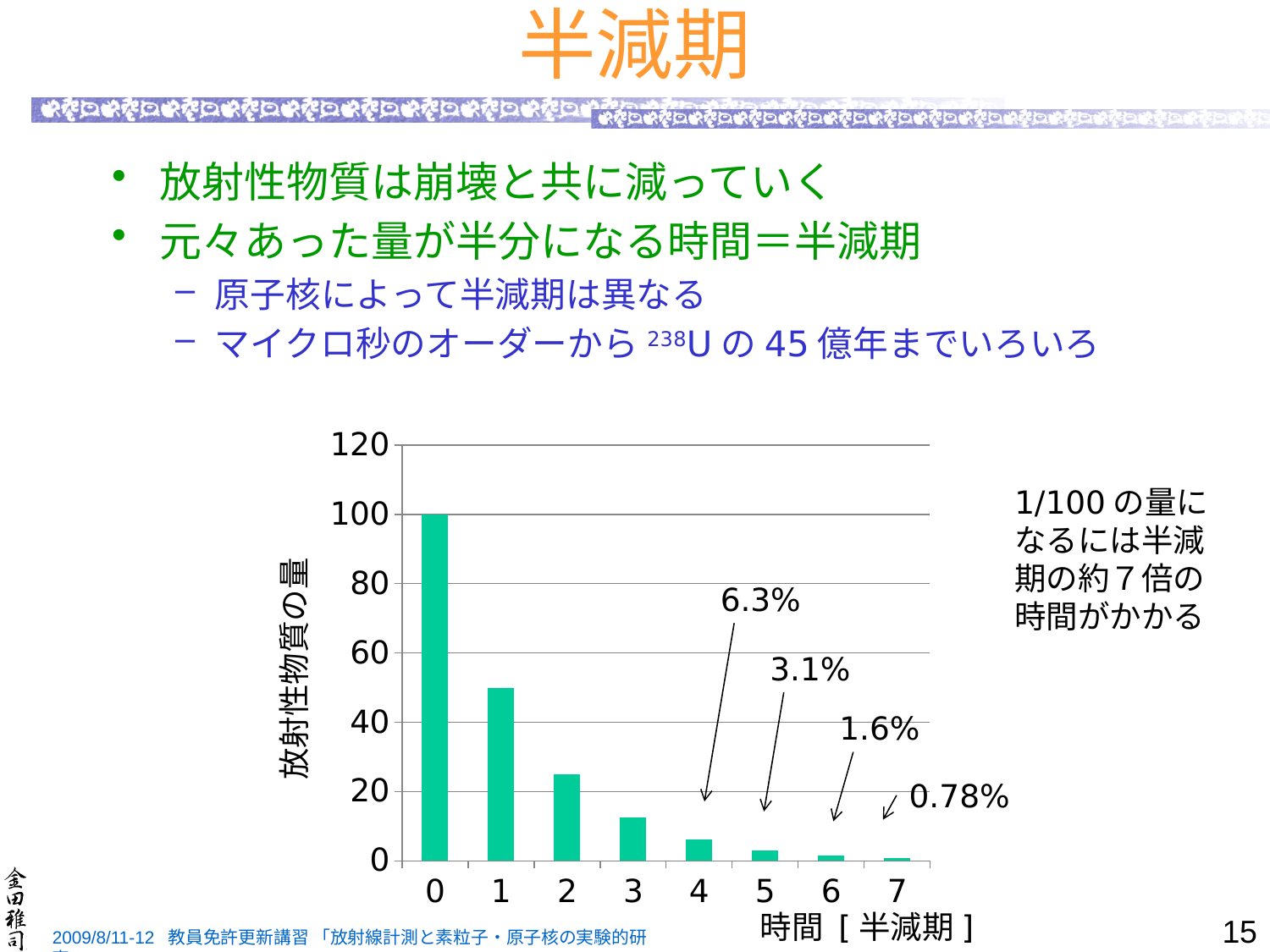

# 半減期
放射性物質は崩壊と共に減っていく
元々あった量が半分になる時間＝半減期
原子核によって半減期は異なる
マイクロ秒のオーダーから238Uの45億年までいろいろ

### Chart

| Category | 系列 1 |
|---|---|
| 0 | 100.0 |
| 1 | 50.0 |
| 2 | 25.0 |
| 3 | 12.5 |
| 4 | 6.25 |
| 5 | 3.125 |
| 6 | 1.5625 |
| 7 | 0.78125 |
1/100の量になるには半減期の約７倍の時間がかかる
6.3%
3.1%
放射性物質の量
1.6%
0.78%
時間 [半減期]
15
2009/8/11-12  教員免許更新講習 「放射線計測と素粒子・原子核の実験的研究」